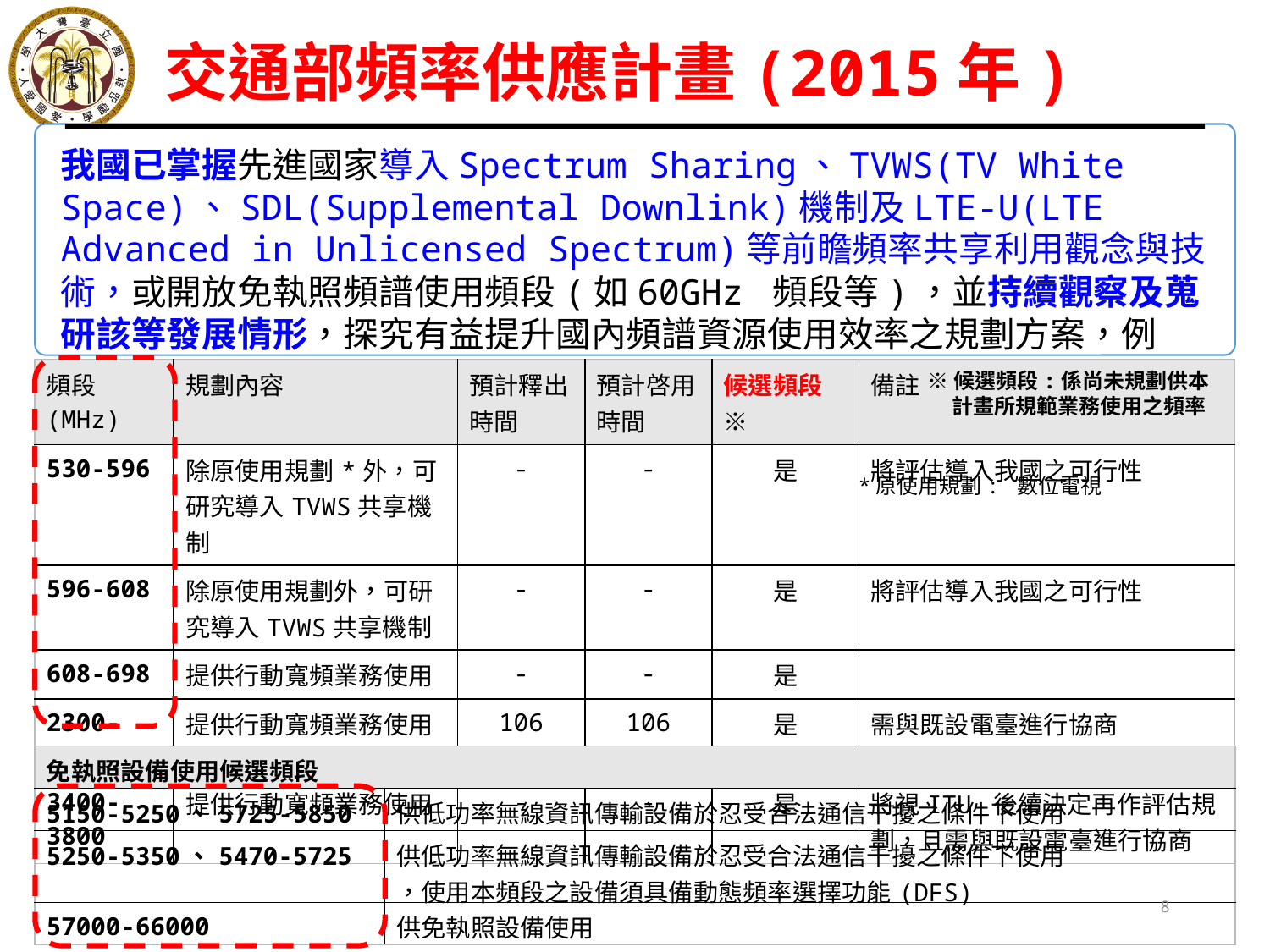

交通部頻率供應計畫(2015年)

我國已掌握先進國家導入Spectrum Sharing、TVWS(TV White Space)、SDL(Supplemental Downlink)機制及LTE-U(LTE Advanced in Unlicensed Spectrum)等前瞻頻率共享利用觀念與技術，或開放免執照頻譜使用頻段(如60GHz 頻段等)，並持續觀察及蒐研該等發展情形，探究有益提升國內頻譜資源使用效率之規劃方案，例如:

| 頻段(MHz) | 規劃內容 | 預計釋出時間 | 預計啓用時間 | 候選頻段※ | 備註 |
| --- | --- | --- | --- | --- | --- |
| 530-596 | 除原使用規劃\*外，可研究導入TVWS共享機制 | - | - | 是 | 將評估導入我國之可行性 |
| 596-608 | 除原使用規劃外，可研究導入TVWS共享機制 | - | - | 是 | 將評估導入我國之可行性 |
| 608-698 | 提供行動寬頻業務使用 | - | - | 是 |  |
| 2300-2400 | 提供行動寬頻業務使用 | 106 | 106 | 是 | 需與既設電臺進行協商 |
| 3400-3800 | 提供行動寬頻業務使用 | - | - | 是 | 將視ITU 後續決定再作評估規劃，且需與既設電臺進行協商 |
※候選頻段:係尚未規劃供本計畫所規範業務使用之頻率
*原使用規劃: 數位電視
| 免執照設備使用候選頻段 |  |
| --- | --- |
| 5150-5250、5725-5850 | 供低功率無線資訊傳輸設備於忍受合法通信干擾之條件下使用 |
| 5250-5350、5470-5725 | 供低功率無線資訊傳輸設備於忍受合法通信干擾之條件下使用 ，使用本頻段之設備須具備動態頻率選擇功能(DFS) |
| 57000-66000 | 供免執照設備使用 |

8